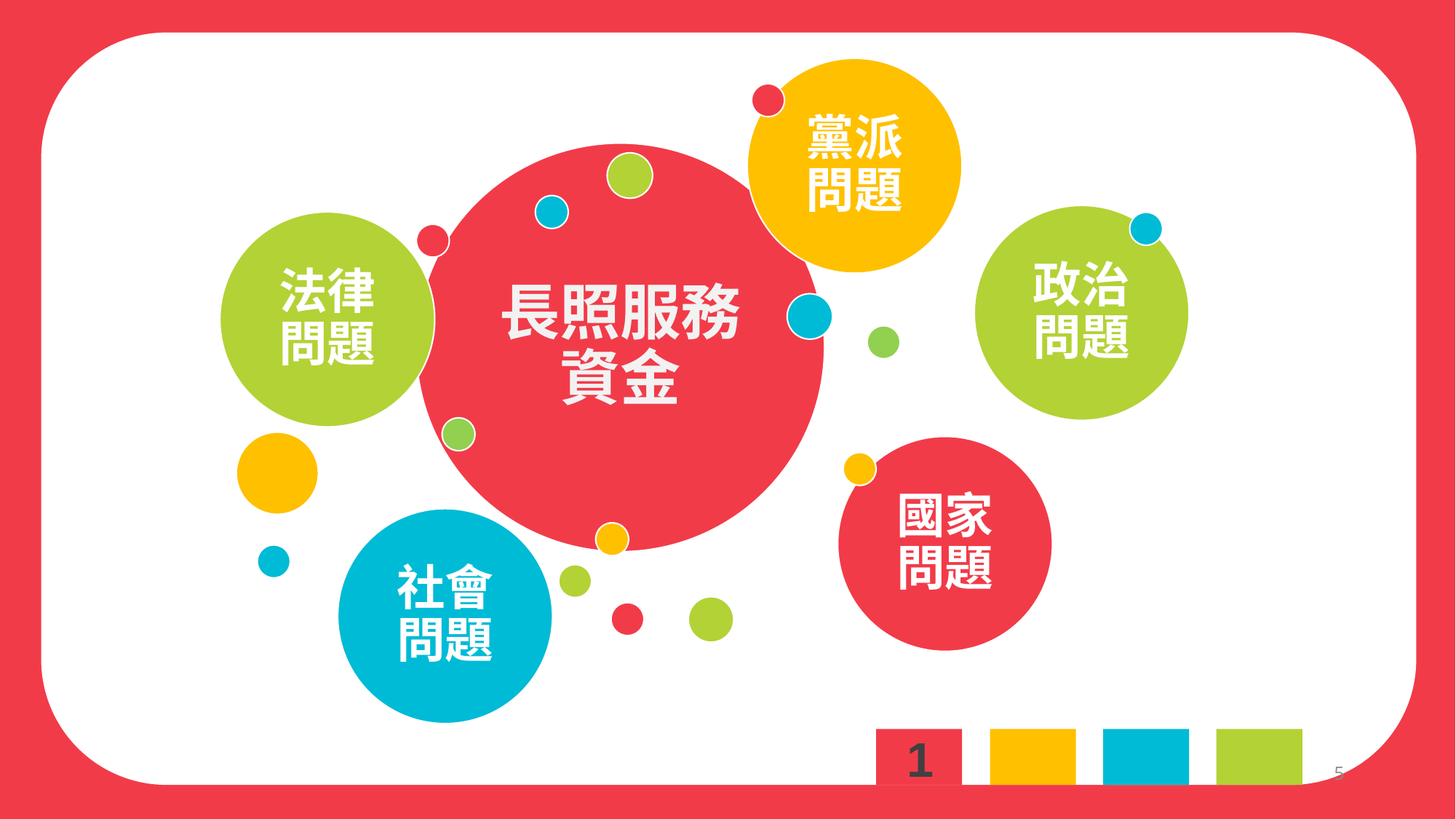

長照服務資金
法律問題
政治問題
國家問題
社會問題
黨派問題

1

5